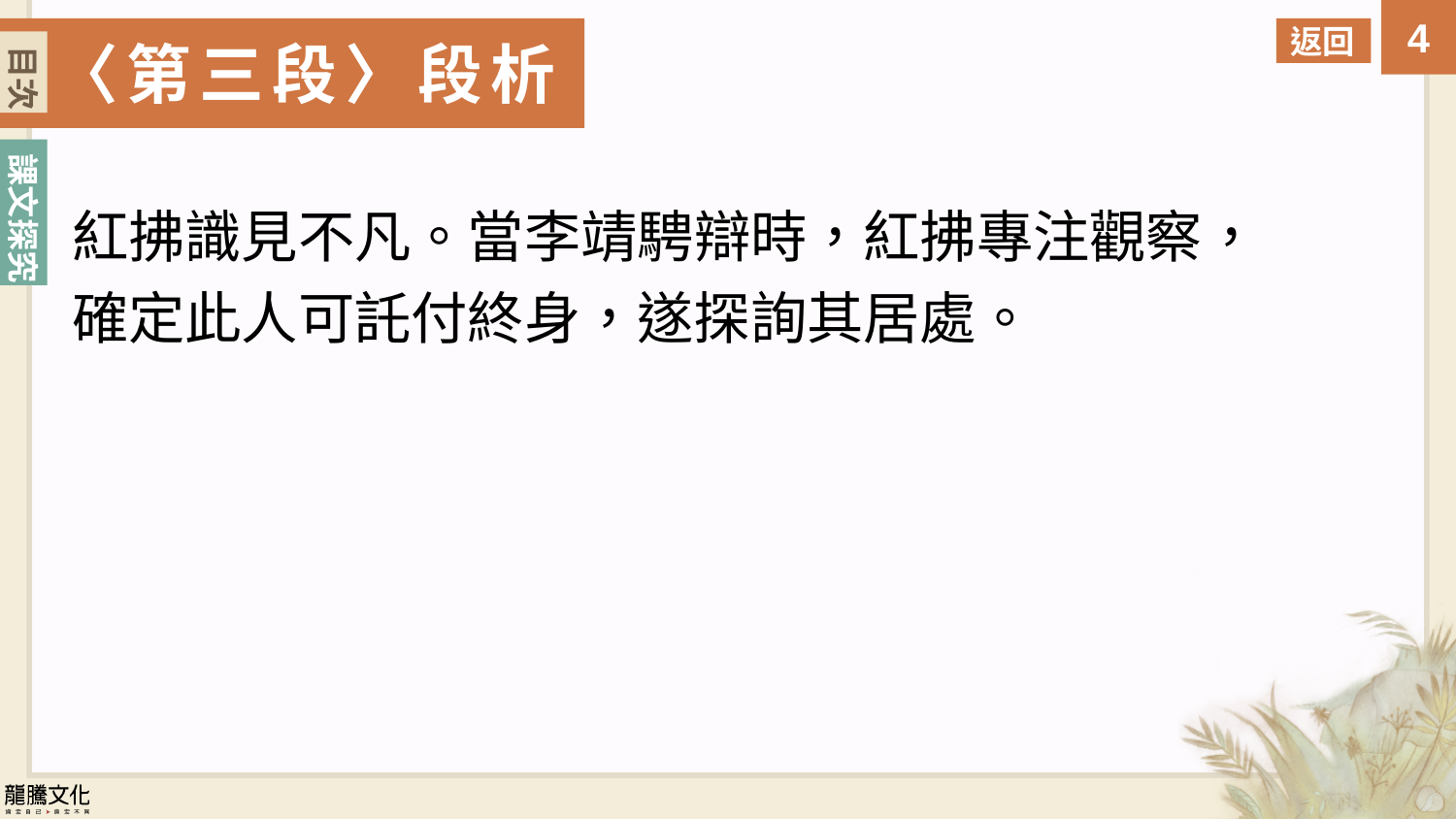

返回
〈第三段〉段析
目次
紅拂識見不凡。當李靖騁辯時，紅拂專注觀察，確定此人可託付終身，遂探詢其居處。